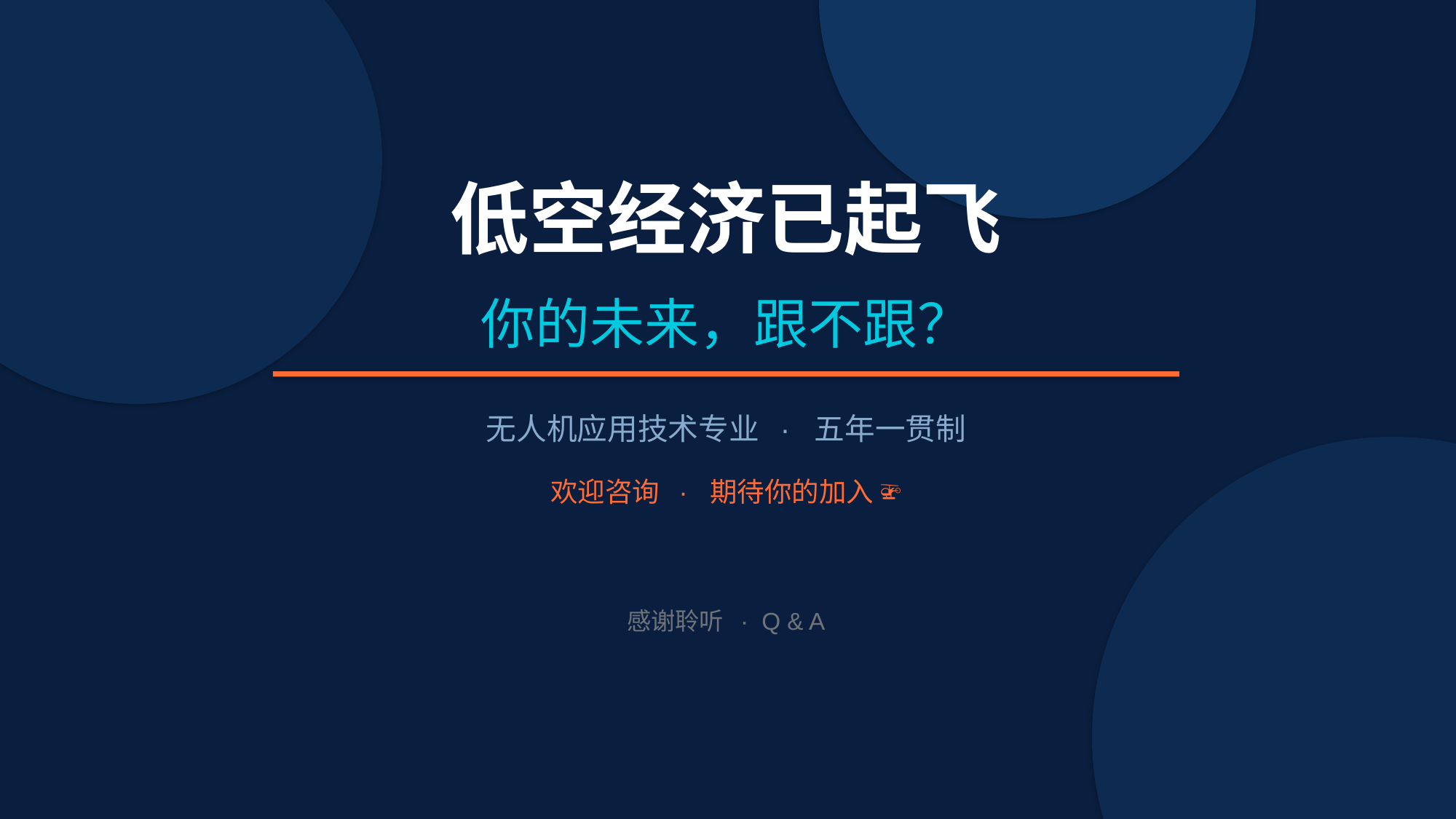

低空经济已起飞
你的未来，跟不跟？

无人机应用技术专业  ·  五年一贯制

欢迎咨询  ·  期待你的加入 🚁
感谢聆听  ·  Q & A